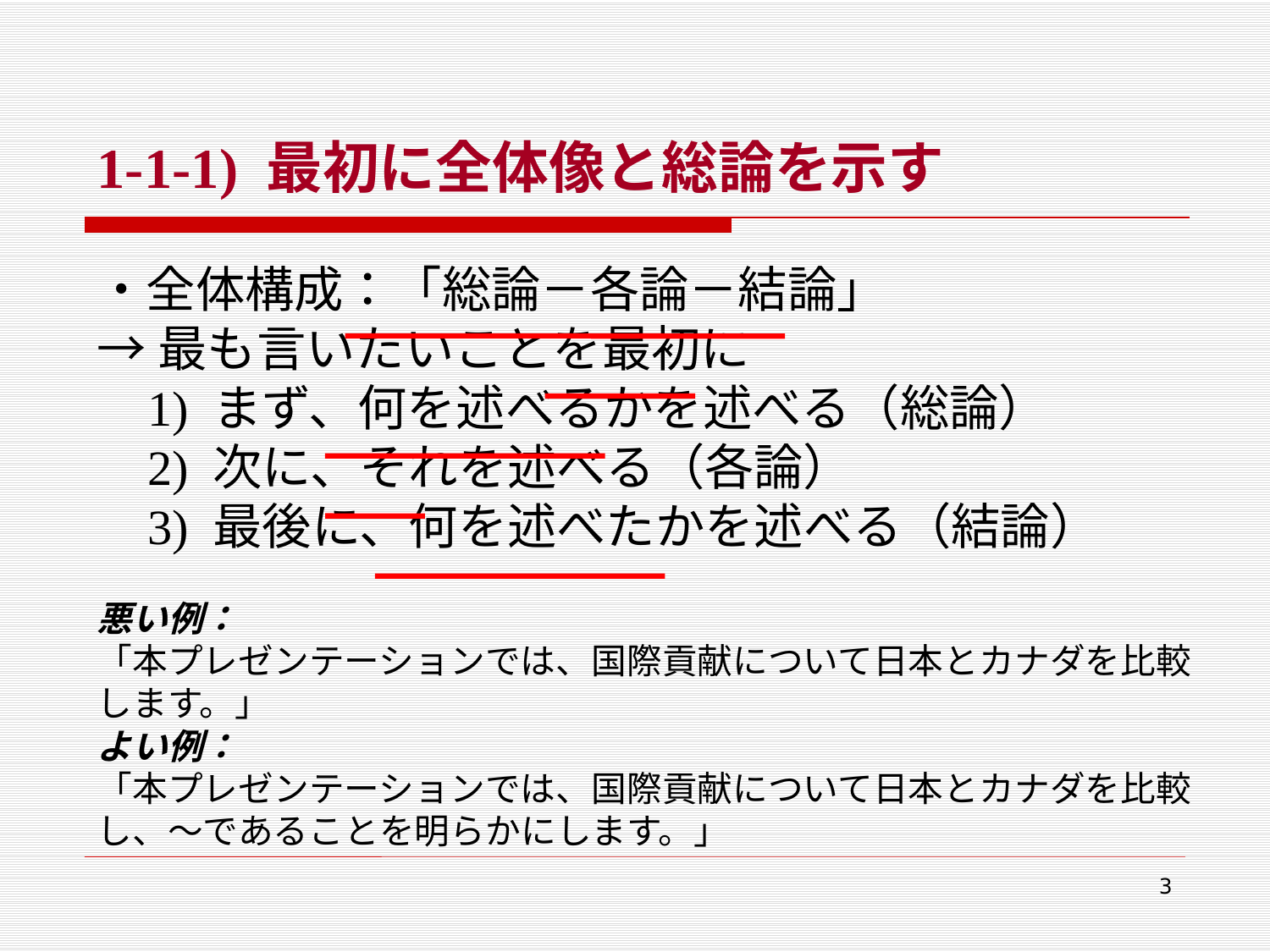

1-1-1) 最初に全体像と総論を示す

・全体構成：「総論－各論－結論」
→最も言いたいことを最初に
	1) まず、何を述べるかを述べる（総論）
	2) 次に、それを述べる（各論）
	3) 最後に、何を述べたかを述べる（結論）

悪い例：
「本プレゼンテーションでは、国際貢献について日本とカナダを比較します。」
よい例：
「本プレゼンテーションでは、国際貢献について日本とカナダを比較し、～であることを明らかにします。」

3